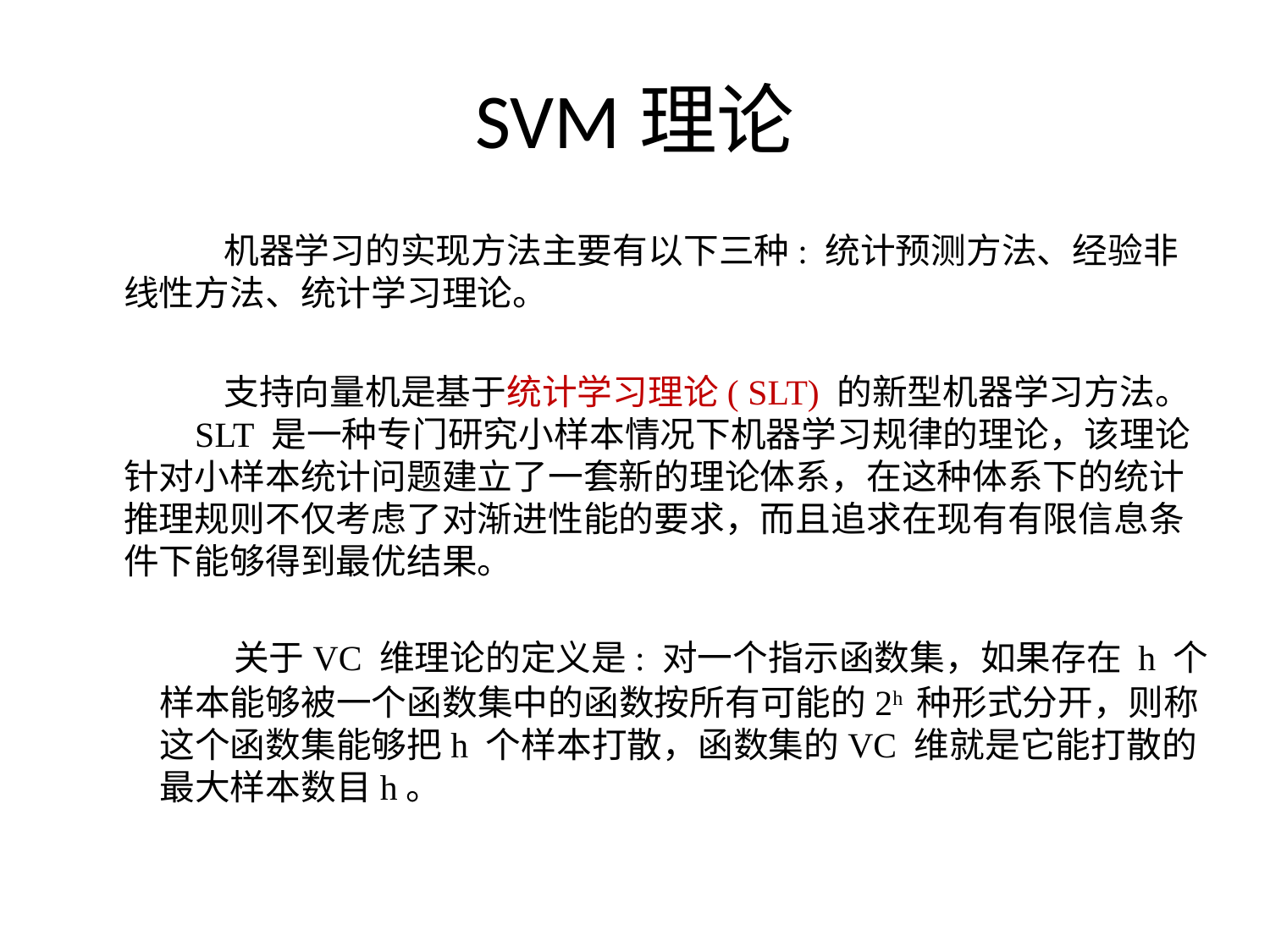

# SVM理论
机器学习的实现方法主要有以下三种: 统计预测方法、经验非线性方法、统计学习理论。

支持向量机是基于统计学习理论( SLT) 的新型机器学习方法。         SLT 是一种专门研究小样本情况下机器学习规律的理论，该理论针对小样本统计问题建立了一套新的理论体系，在这种体系下的统计推理规则不仅考虑了对渐进性能的要求，而且追求在现有有限信息条件下能够得到最优结果。
          关于VC 维理论的定义是: 对一个指示函数集，如果存在 h 个样本能够被一个函数集中的函数按所有可能的2h 种形式分开，则称这个函数集能够把h 个样本打散，函数集的VC 维就是它能打散的最大样本数目h。